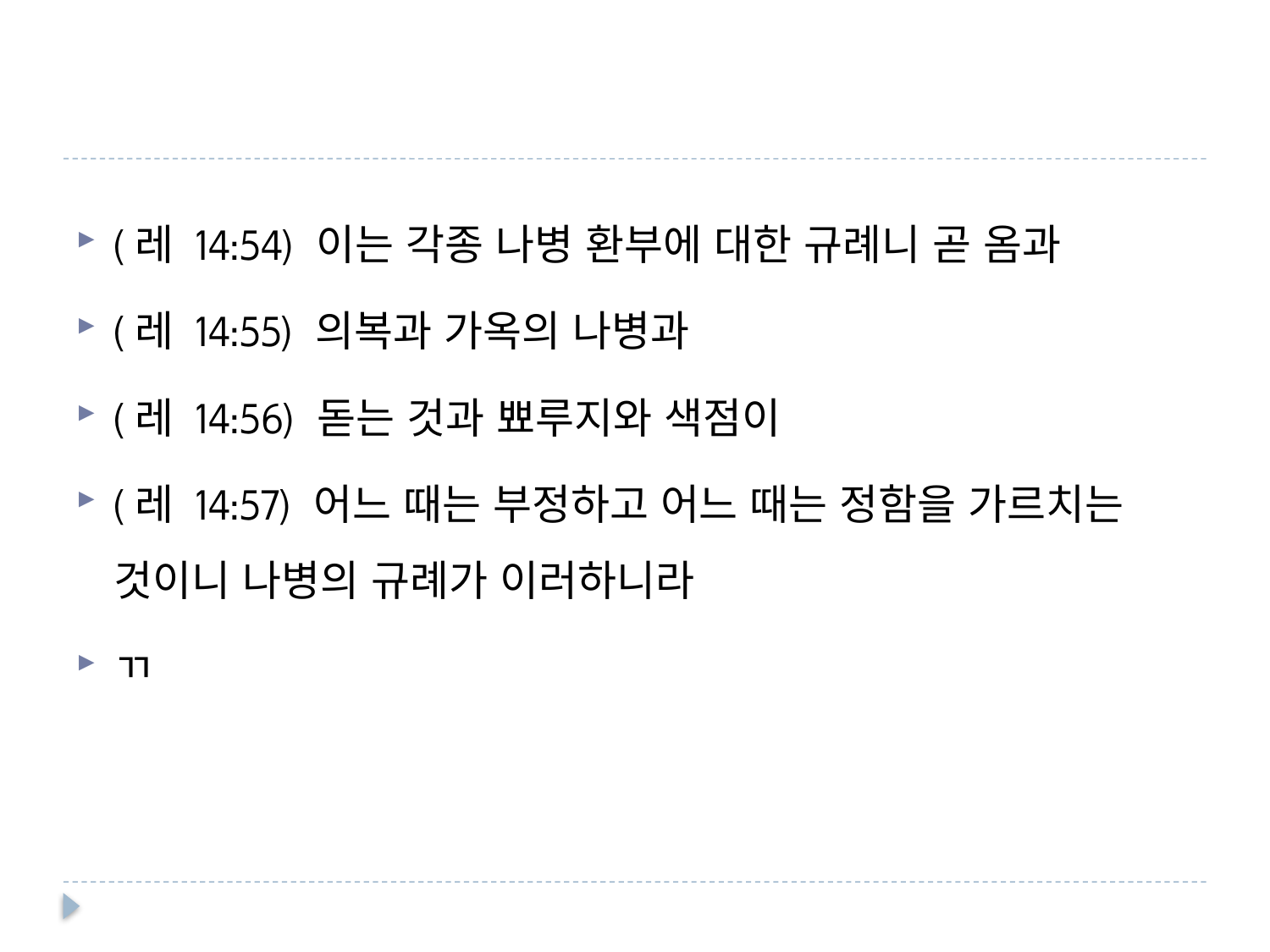

#
(레 14:54) 이는 각종 나병 환부에 대한 규례니 곧 옴과
(레 14:55) 의복과 가옥의 나병과
(레 14:56) 돋는 것과 뾰루지와 색점이
(레 14:57) 어느 때는 부정하고 어느 때는 정함을 가르치는 것이니 나병의 규례가 이러하니라
ㄲ